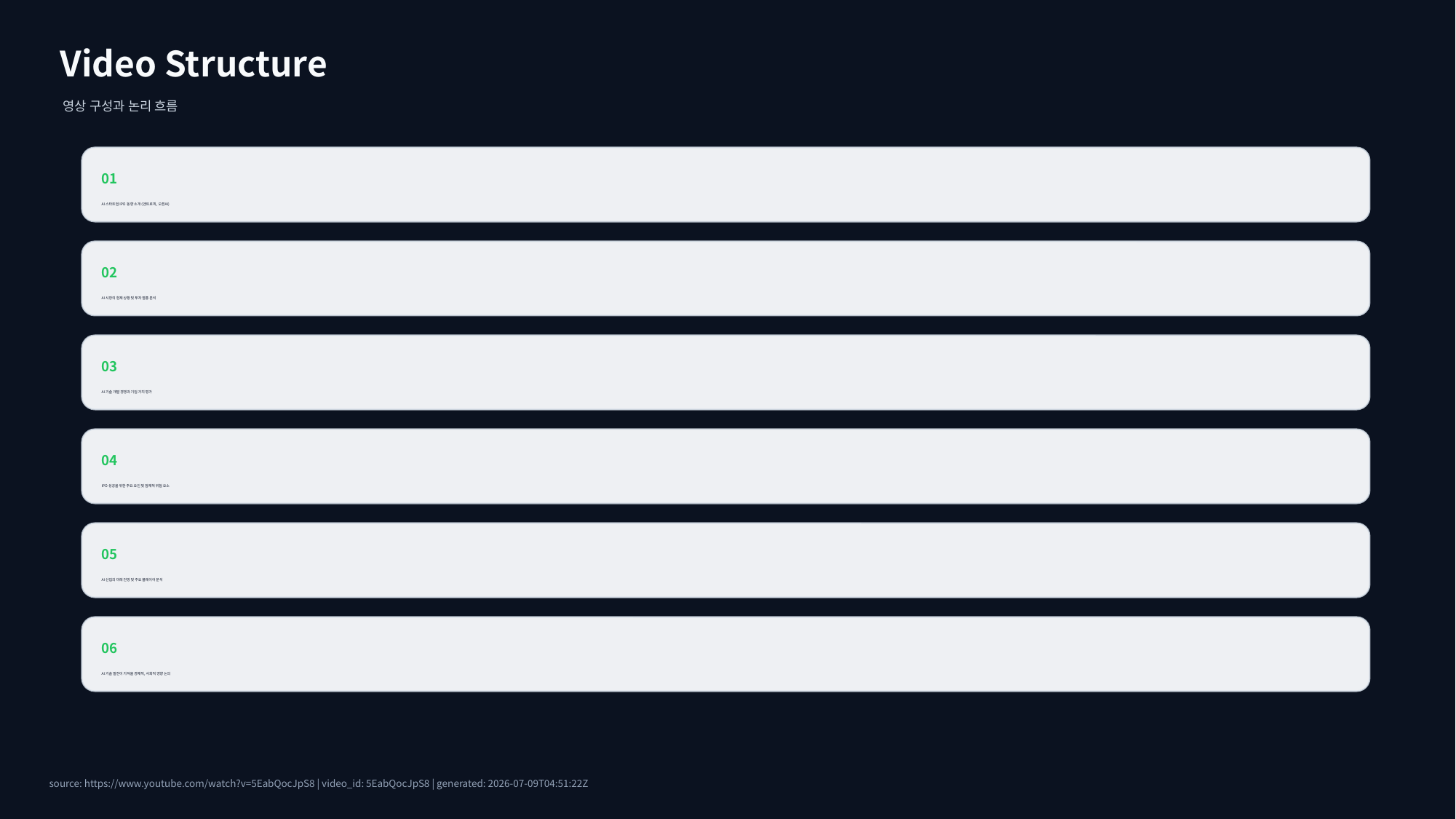

Video Structure
영상 구성과 논리 흐름

01
AI 스타트업 IPO 동향 소개 (앤트로픽, 오픈AI)

02
AI 시장의 현재 상황 및 투자 열풍 분석

03
AI 기술 개발 경쟁과 기업 가치 평가

04
IPO 성공을 위한 주요 요인 및 잠재적 위험 요소

05
AI 산업의 미래 전망 및 주요 플레이어 분석

06
AI 기술 발전이 가져올 경제적, 사회적 영향 논의
source: https://www.youtube.com/watch?v=5EabQocJpS8 | video_id: 5EabQocJpS8 | generated: 2026-07-09T04:51:22Z